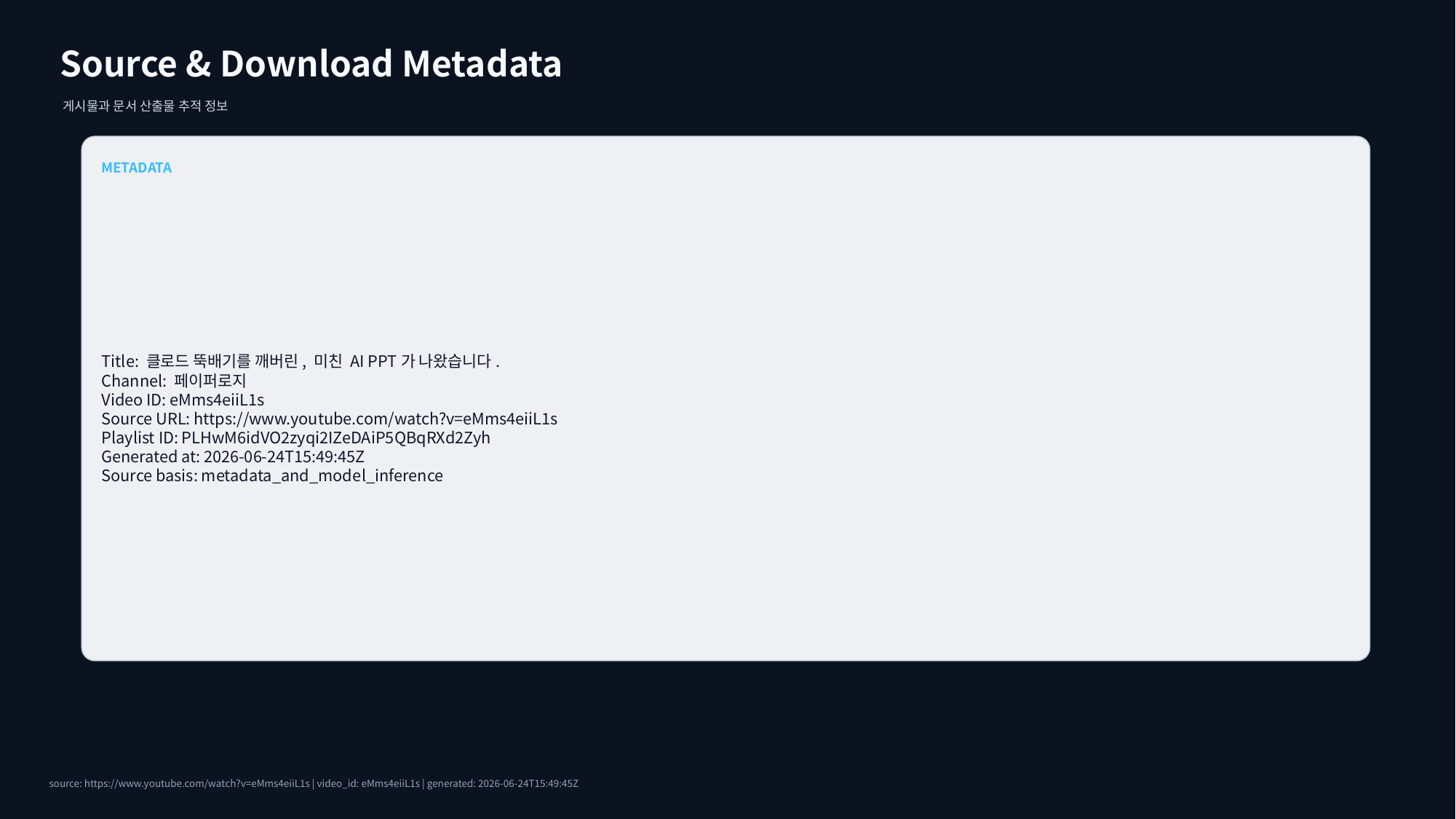

Source & Download Metadata
게시물과 문서 산출물 추적 정보

METADATA
Title: 클로드 뚝배기를 깨버린, 미친 AI PPT가 나왔습니다.
Channel: 페이퍼로지
Video ID: eMms4eiiL1s
Source URL: https://www.youtube.com/watch?v=eMms4eiiL1s
Playlist ID: PLHwM6idVO2zyqi2IZeDAiP5QBqRXd2Zyh
Generated at: 2026-06-24T15:49:45Z
Source basis: metadata_and_model_inference
source: https://www.youtube.com/watch?v=eMms4eiiL1s | video_id: eMms4eiiL1s | generated: 2026-06-24T15:49:45Z